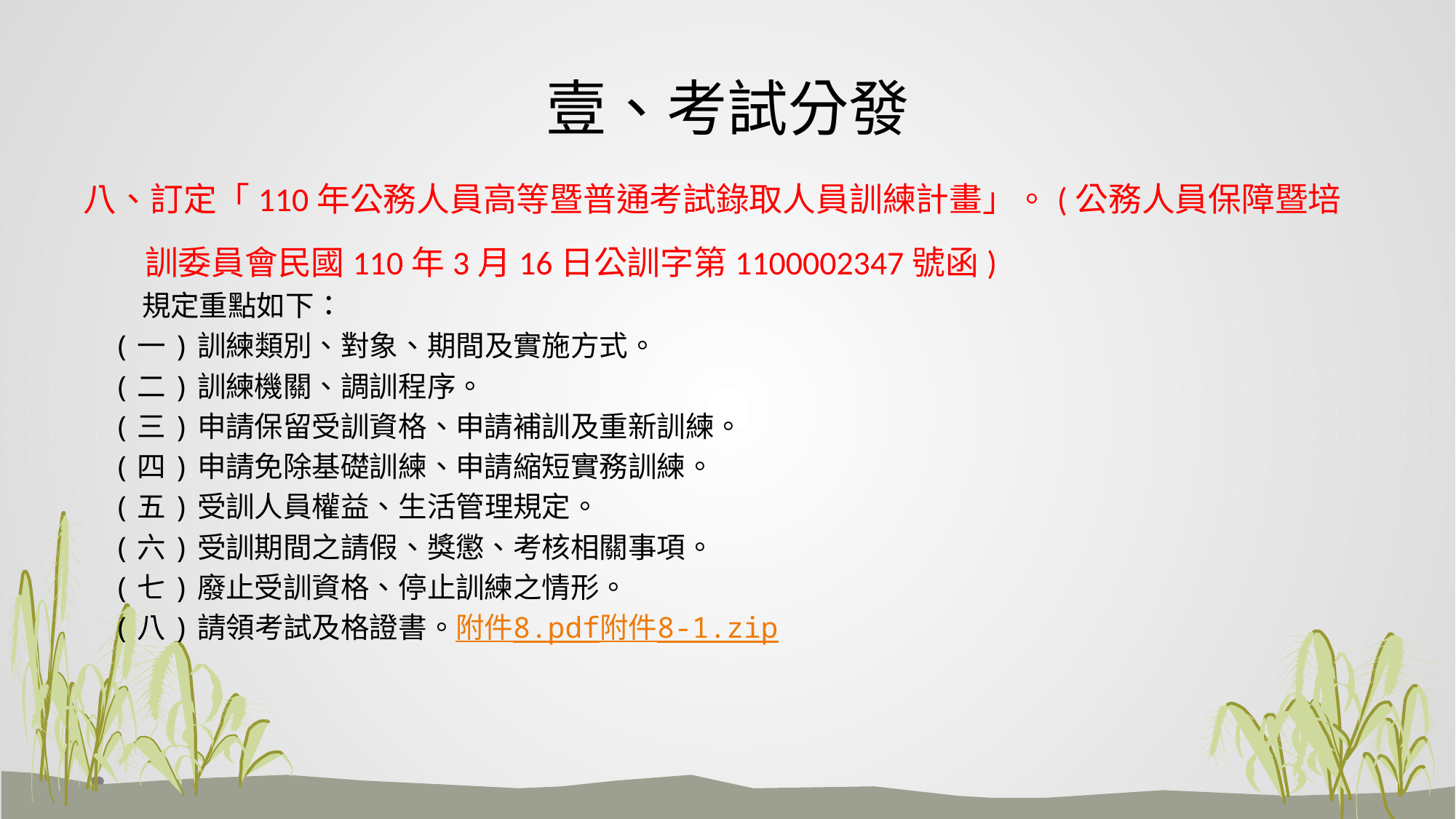

# 壹、考試分發
八、訂定「110年公務人員高等暨普通考試錄取人員訓練計畫」。(公務人員保障暨培訓委員會民國110年3月16日公訓字第1100002347號函)
規定重點如下：
(一)訓練類別、對象、期間及實施方式。
(二)訓練機關、調訓程序。
(三)申請保留受訓資格、申請補訓及重新訓練。
(四)申請免除基礎訓練、申請縮短實務訓練。
(五)受訓人員權益、生活管理規定。
(六)受訓期間之請假、獎懲、考核相關事項。
(七)廢止受訓資格、停止訓練之情形。
(八)請領考試及格證書。附件8.pdf附件8-1.zip